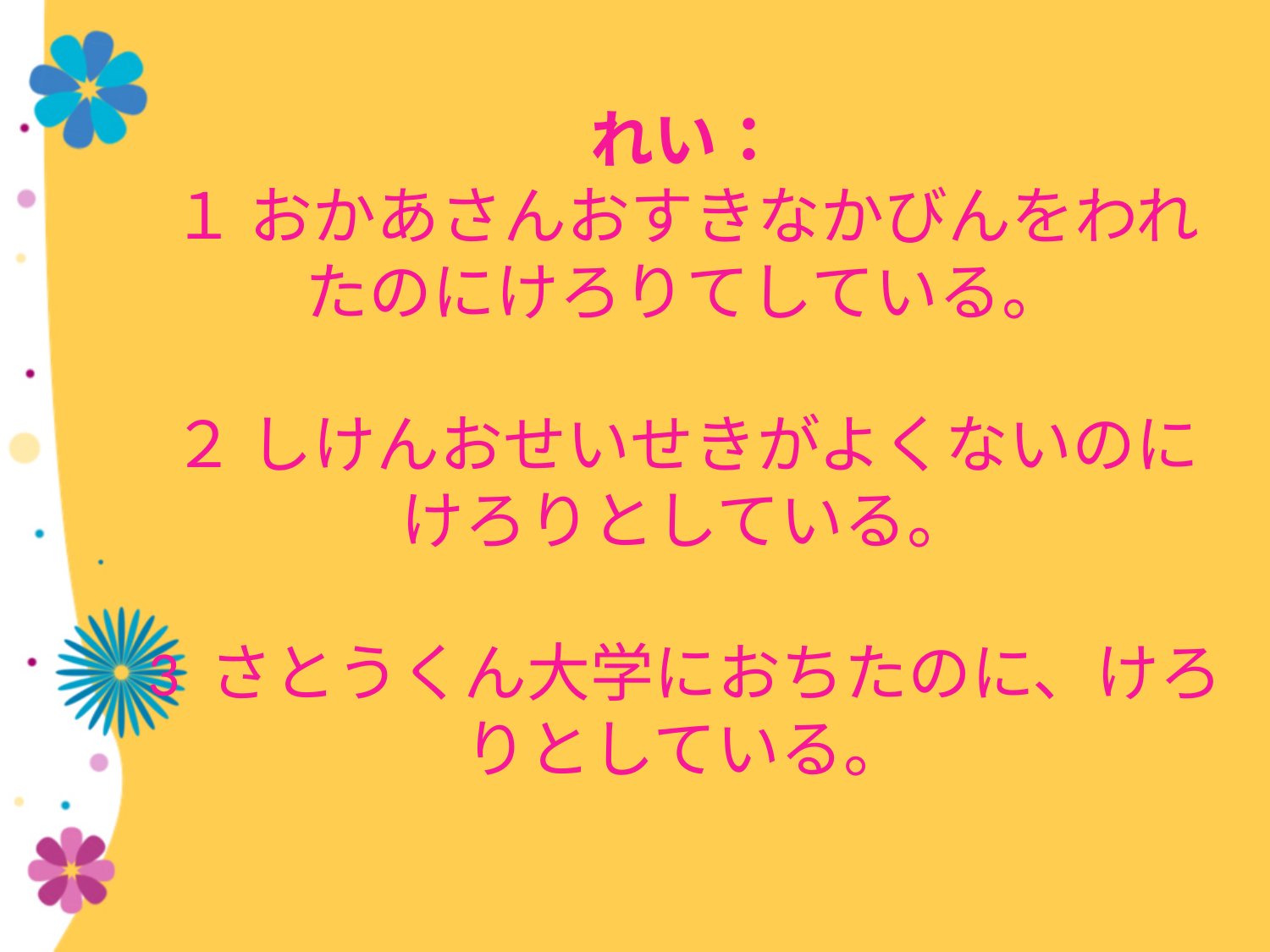

# れい： １ おかあさんおすきなかびんをわれたのにけろりてしている。 ２ しけんおせいせきがよくないのにけろりとしている。 3 さとうくん大学におちたのに、けろりとしている。